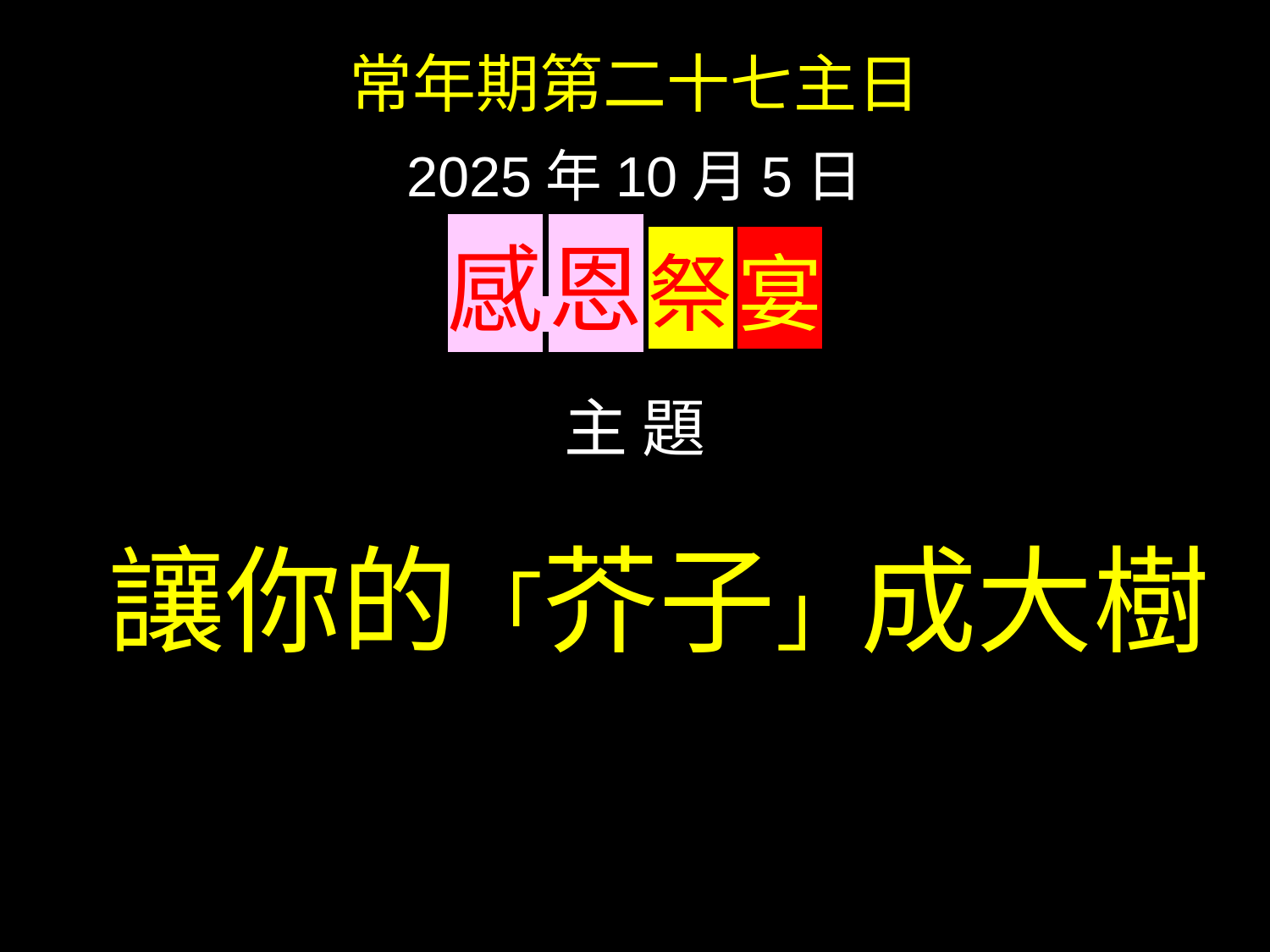

常年期第二十七主日
2025年10月5日
感 恩 祭 宴

主 題
 讓你的「芥子」成大樹